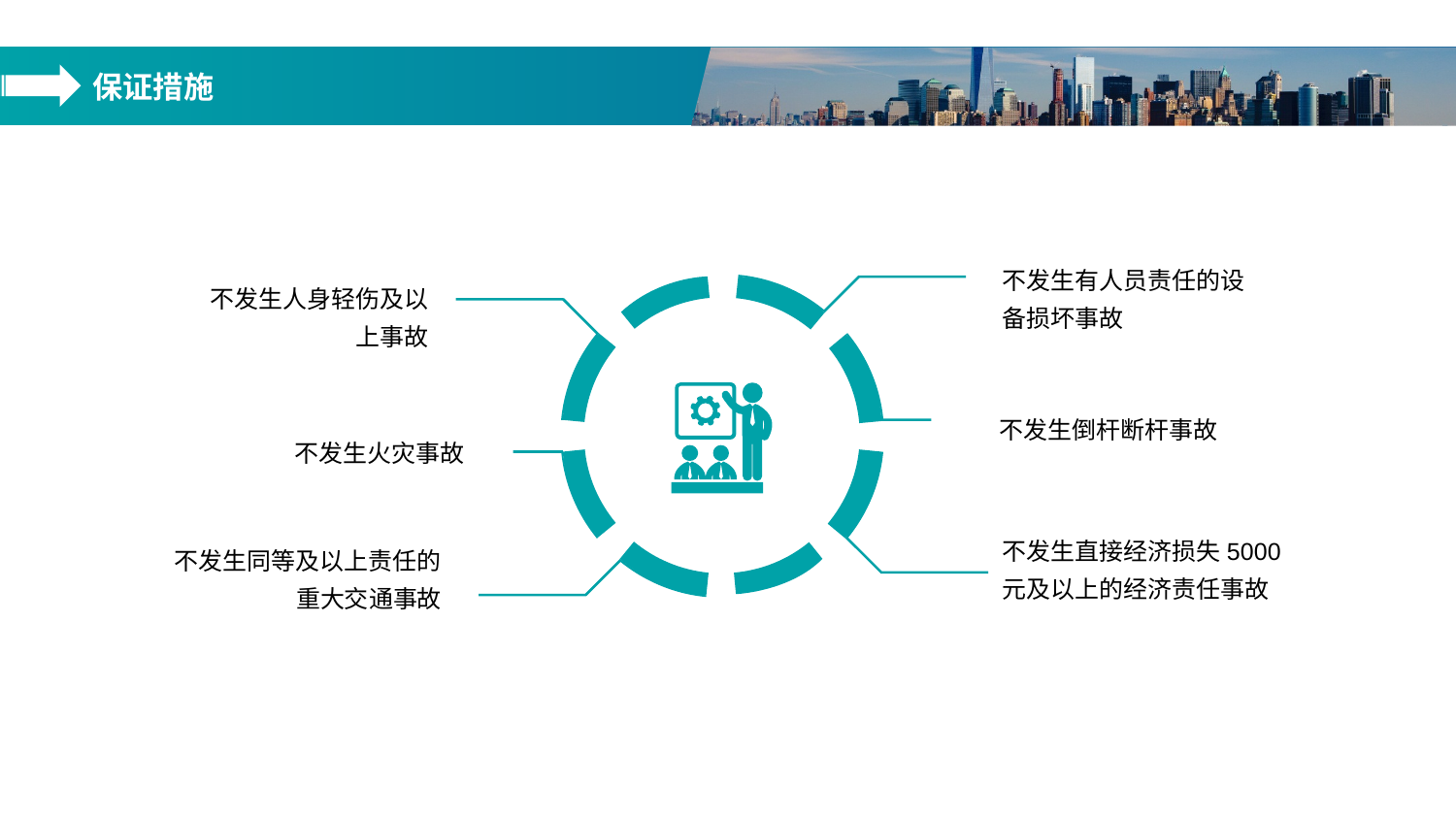

保证措施
不发生有人员责任的设备损坏事故
不发生人身轻伤及以上事故

不发生倒杆断杆事故
不发生火灾事故
不发生直接经济损失5000元及以上的经济责任事故
不发生同等及以上责任的重大交通事故